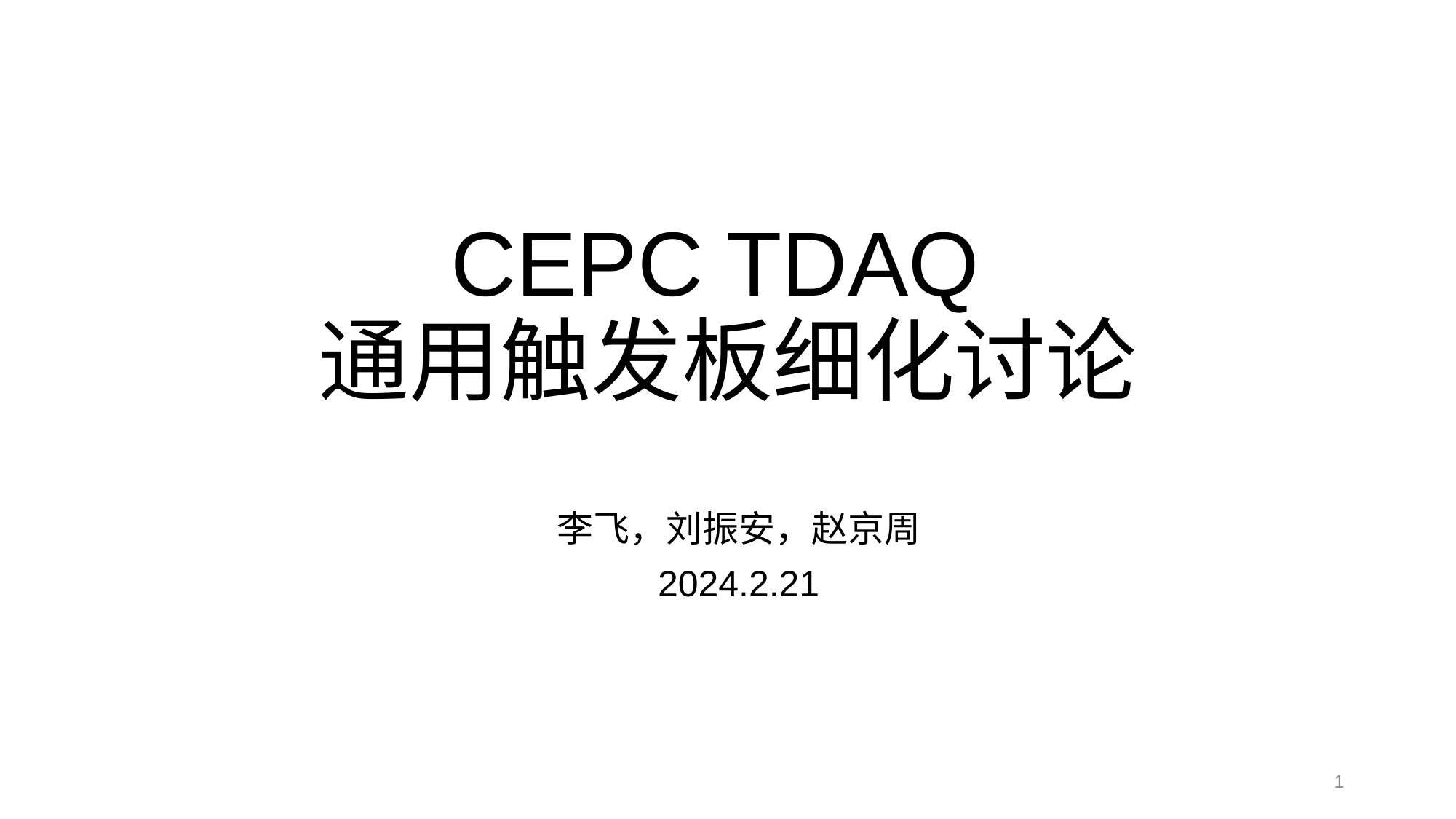

# CEPC TDAQ 通用触发板细化讨论
李飞，刘振安，赵京周
2024.2.21

1